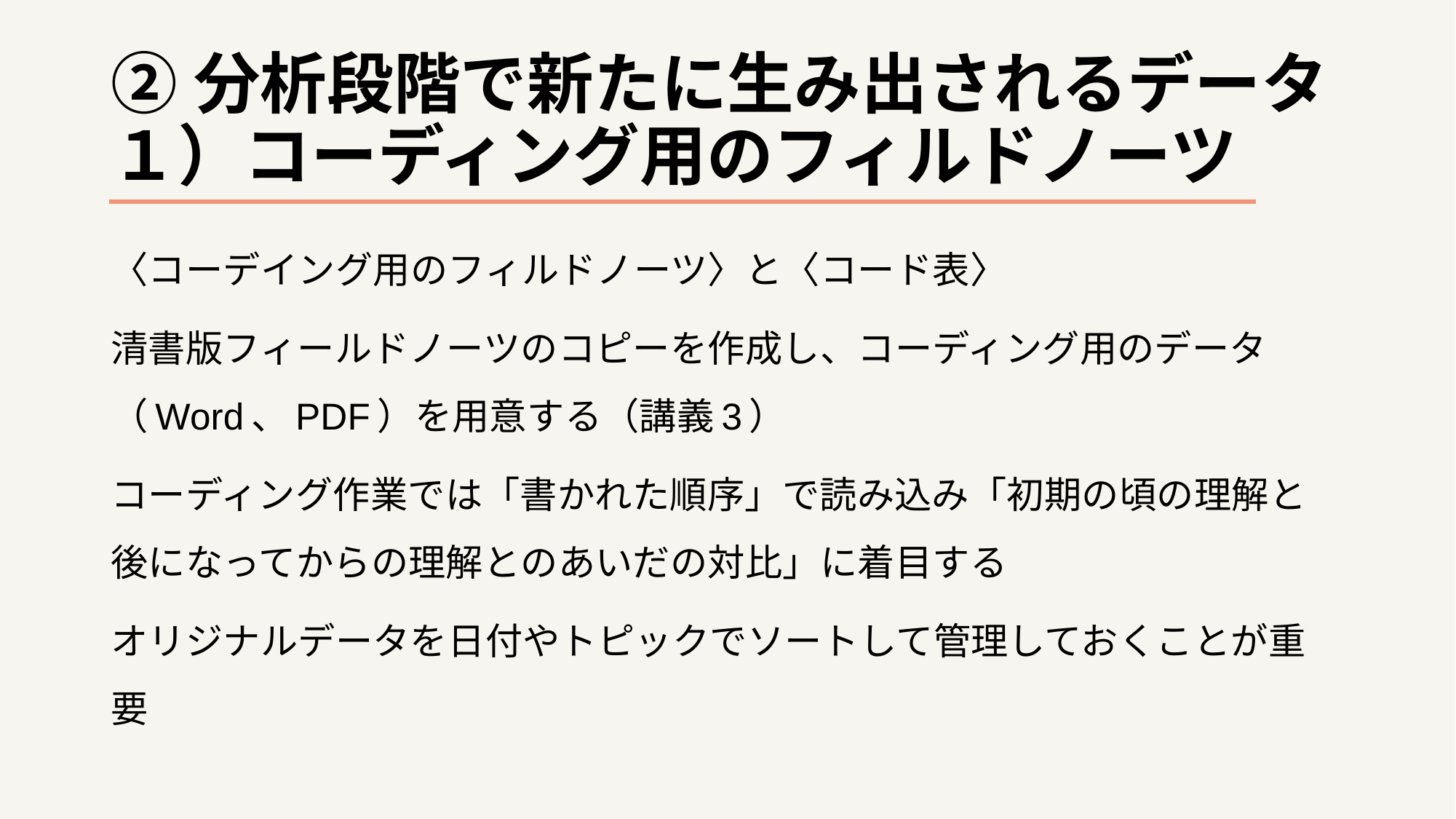

# ②分析段階で新たに生み出されるデータ １）コーディング用のフィルドノーツ
〈コーデイング用のフィルドノーツ〉と〈コード表〉
清書版フィールドノーツのコピーを作成し、コーディング用のデータ（Word、PDF）を用意する（講義3）
コーディング作業では「書かれた順序」で読み込み「初期の頃の理解と後になってからの理解とのあいだの対比」に着目する
オリジナルデータを日付やトピックでソートして管理しておくことが重要